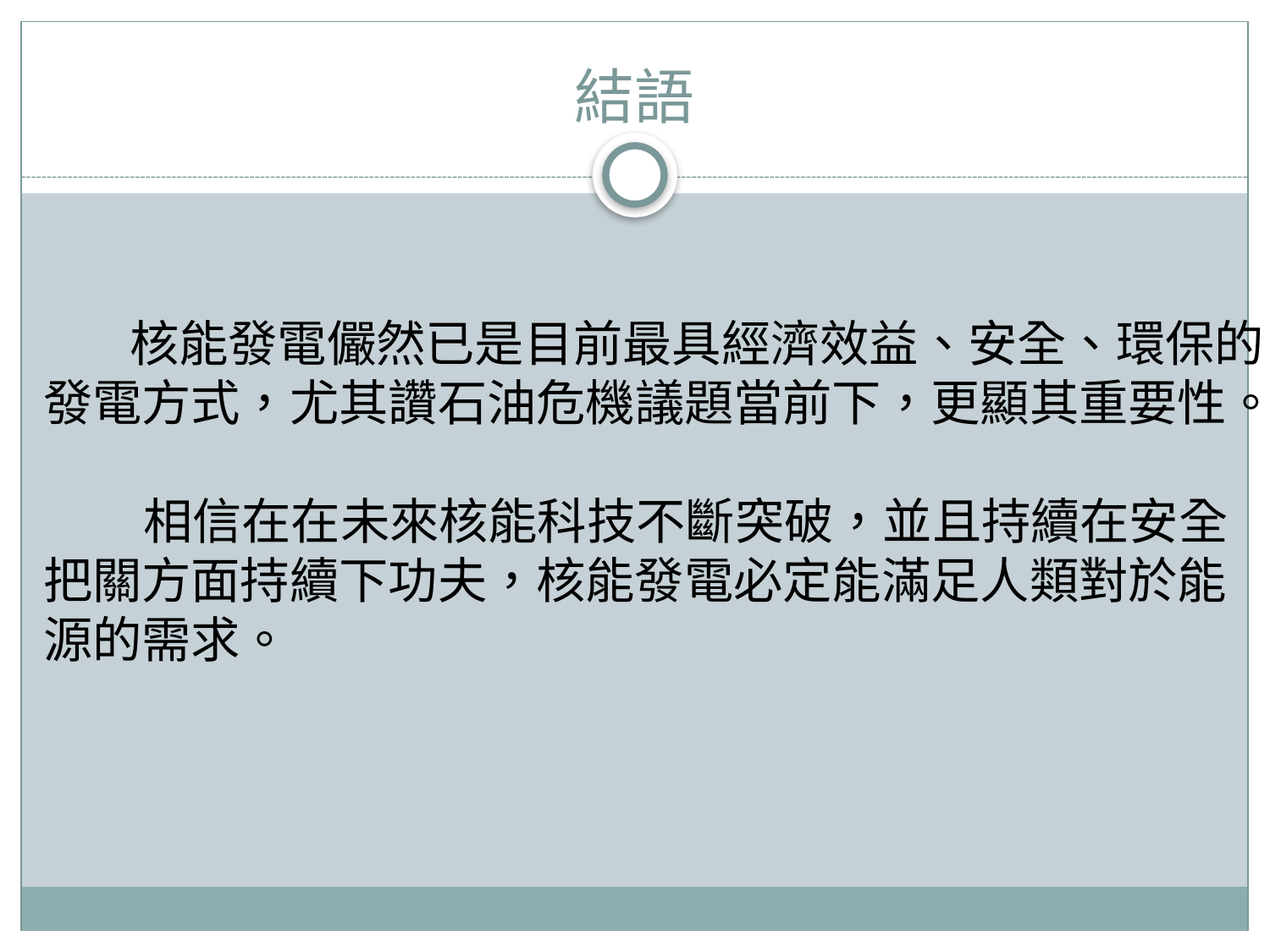

# 結語
        核能發電儼然已是目前最具經濟效益、安全、環保的
發電方式，尤其讚石油危機議題當前下，更顯其重要性。

        相信在在未來核能科技不斷突破，並且持續在安全
把關方面持續下功夫，核能發電必定能滿足人類對於能
源的需求。